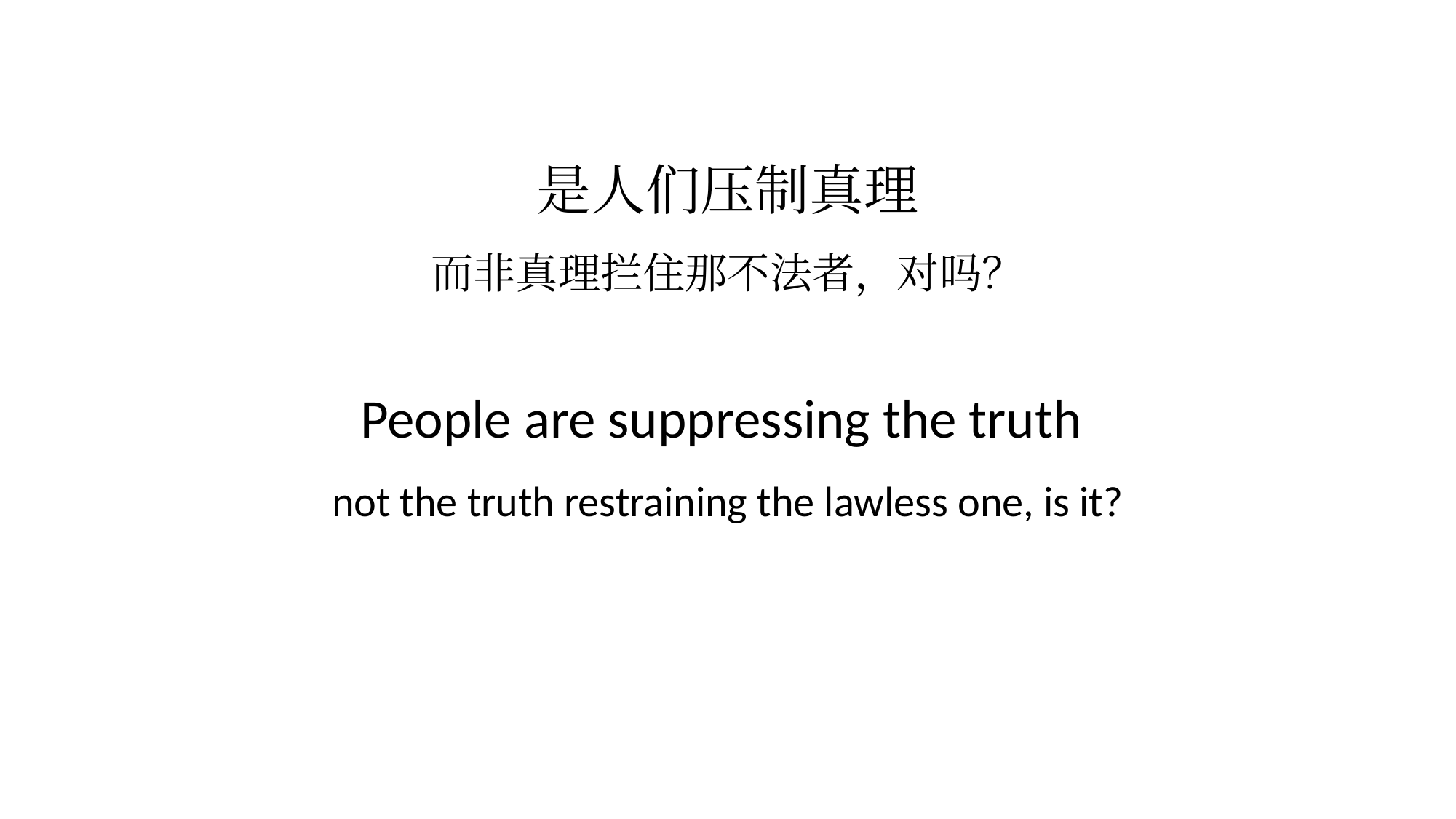

# 是人们压制真理 而非真理拦住那不法者，对吗？ People are suppressing the truth not the truth restraining the lawless one, is it?